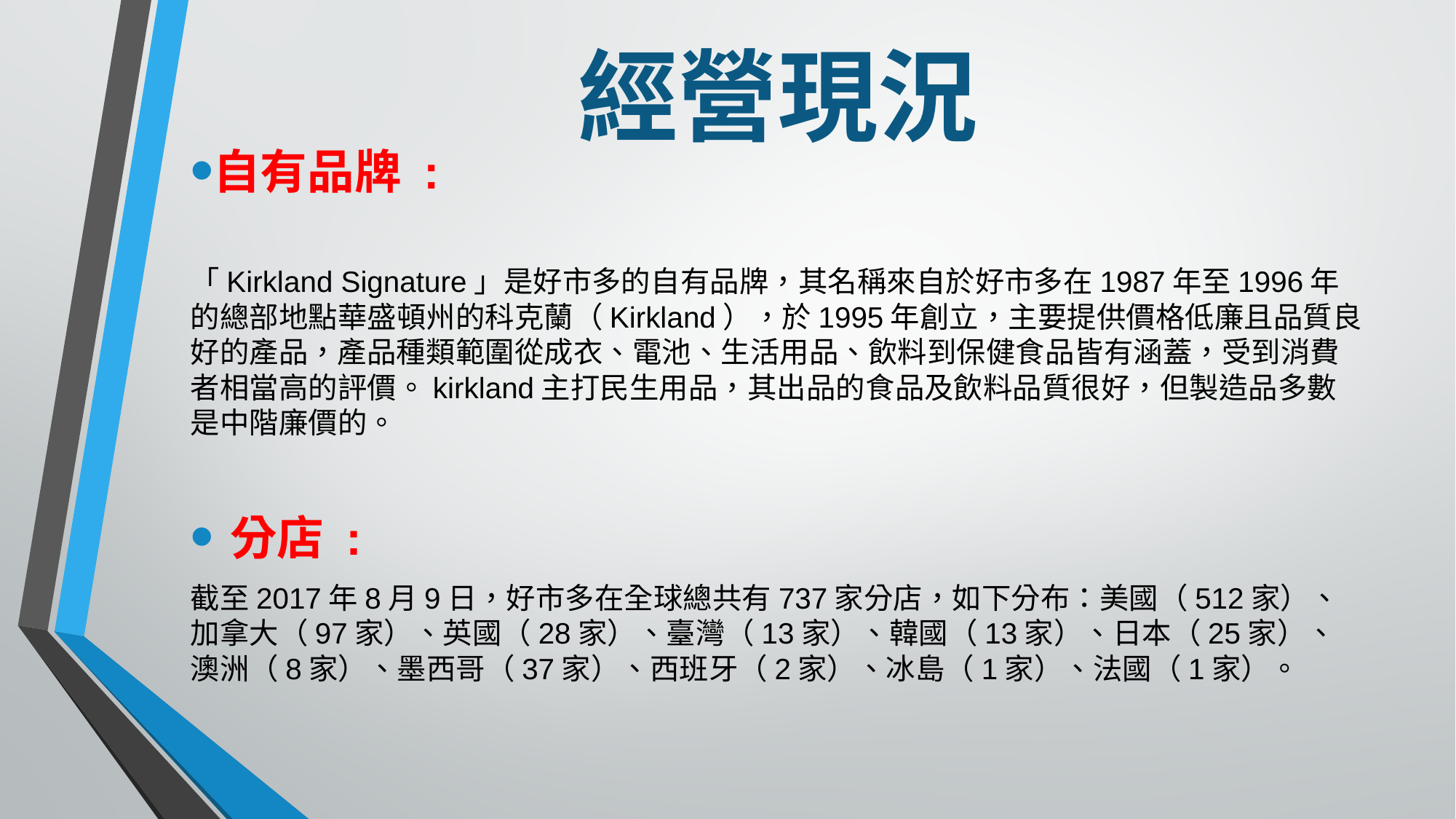

# 經營現況
自有品牌 :

「Kirkland Signature」是好市多的自有品牌，其名稱來自於好市多在1987年至1996年的總部地點華盛頓州的科克蘭（Kirkland），於1995年創立，主要提供價格低廉且品質良好的產品，產品種類範圍從成衣、電池、生活用品、飲料到保健食品皆有涵蓋，受到消費者相當高的評價。kirkland主打民生用品，其出品的食品及飲料品質很好，但製造品多數是中階廉價的。

分店 :
截至2017年8月9日，好市多在全球總共有737家分店，如下分布：美國（512家）、加拿大（97家）、英國（28家）、臺灣（13家）、韓國（13家）、日本（25家）、澳洲（8家）、墨西哥（37家）、西班牙（2家）、冰島（1家）、法國（1家）。